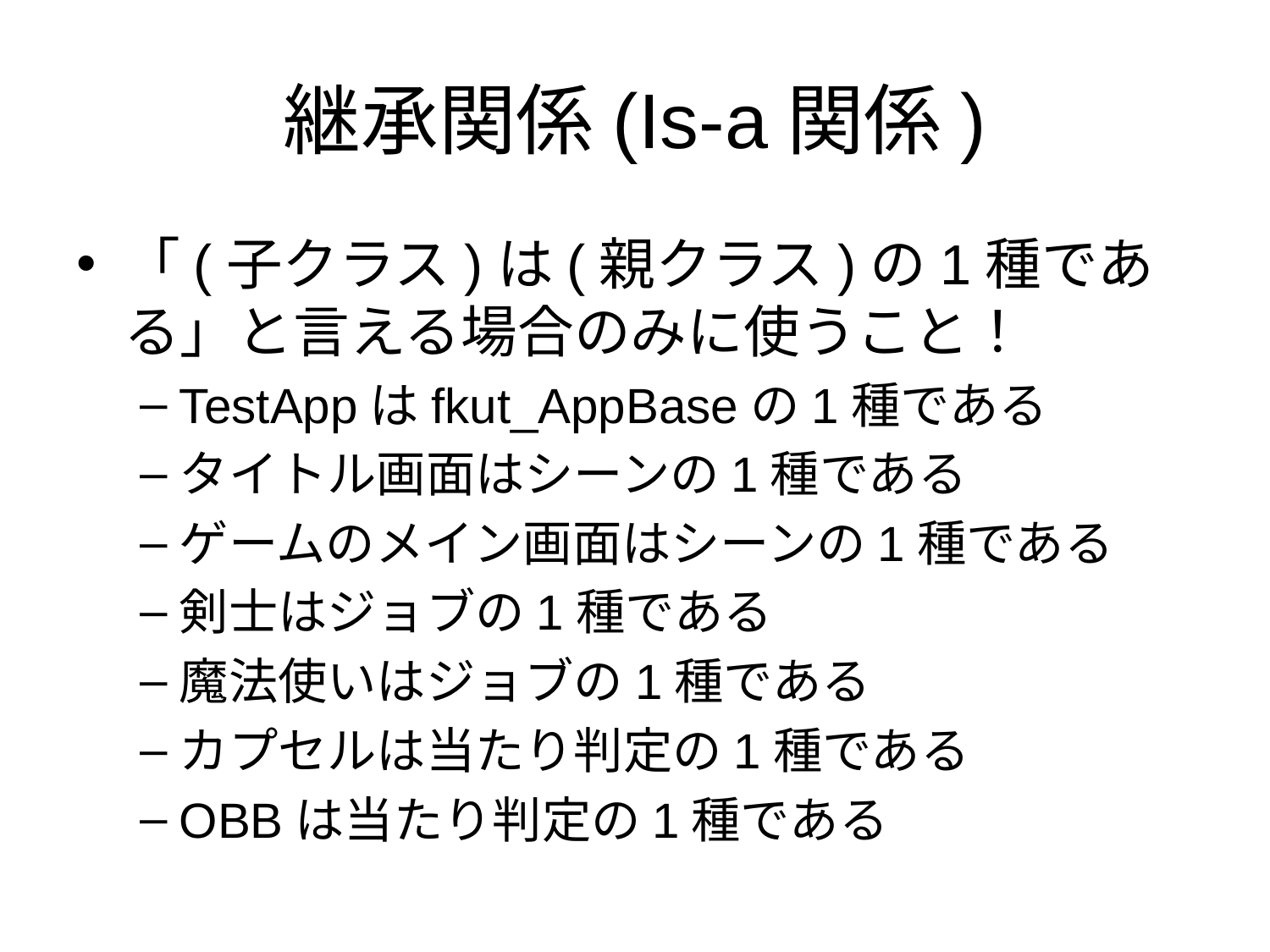

# 継承関係(Is-a関係)
「(子クラス)は(親クラス)の1種である」と言える場合のみに使うこと！
TestAppはfkut_AppBaseの1種である
タイトル画面はシーンの1種である
ゲームのメイン画面はシーンの1種である
剣士はジョブの1種である
魔法使いはジョブの1種である
カプセルは当たり判定の1種である
OBBは当たり判定の1種である